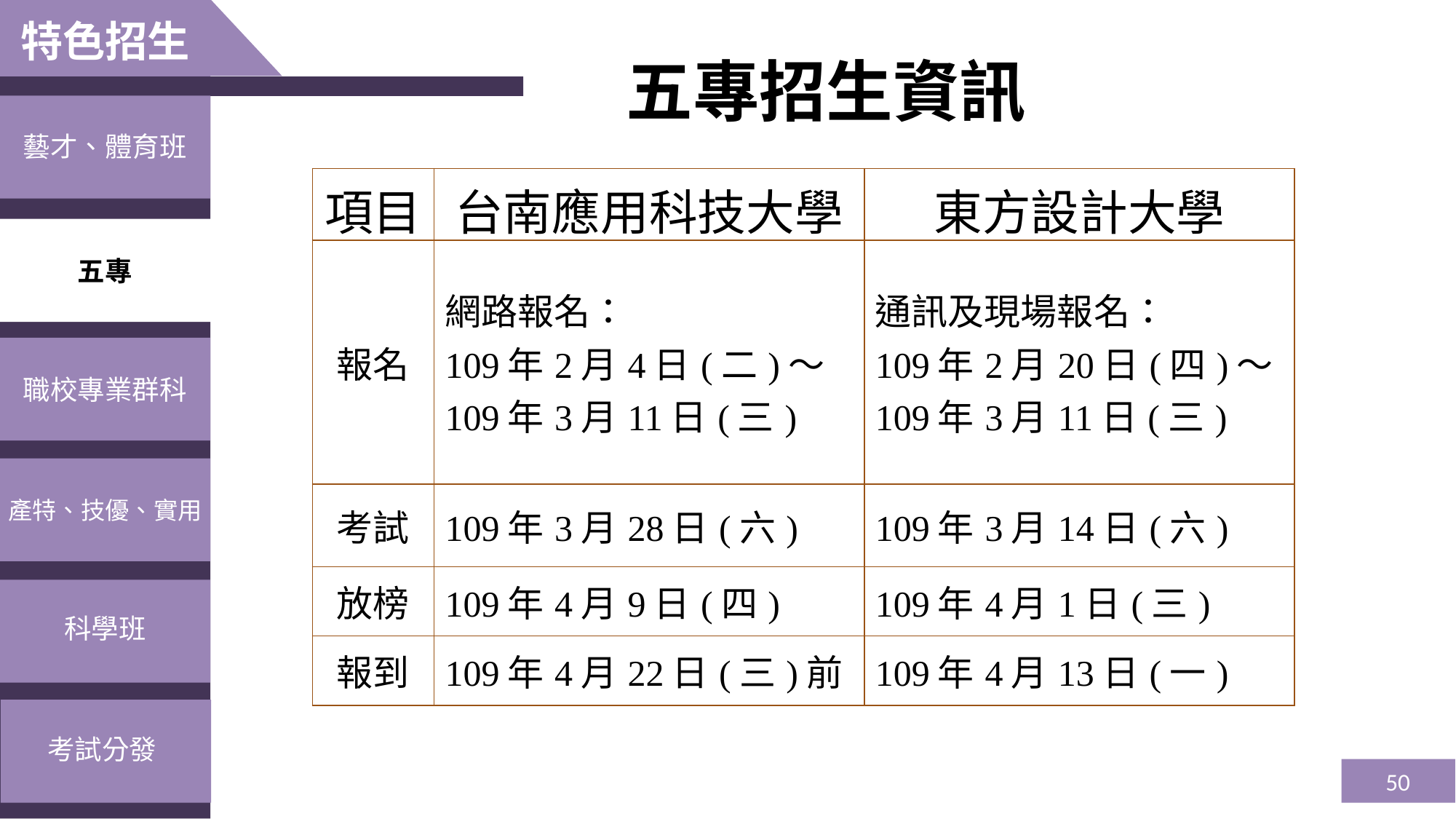

特色招生

五專招生資訊

藝才、體育班
| 項目 | 台南應用科技大學 | 東方設計大學 |
| --- | --- | --- |
| 報名 | 網路報名： 109年2月4日(二)～ 109年3月11日(三) | 通訊及現場報名： 109年2月20日(四)～ 109年3月11日(三) |
| 考試 | 109年3月28日(六) | 109年3月14日(六) |
| 放榜 | 109年4月9日(四) | 109年4月1日(三) |
| 報到 | 109年4月22日(三)前 | 109年4月13日(一) |

五專

職校專業群科

產特、技優、實用

科學班

考試分發

50